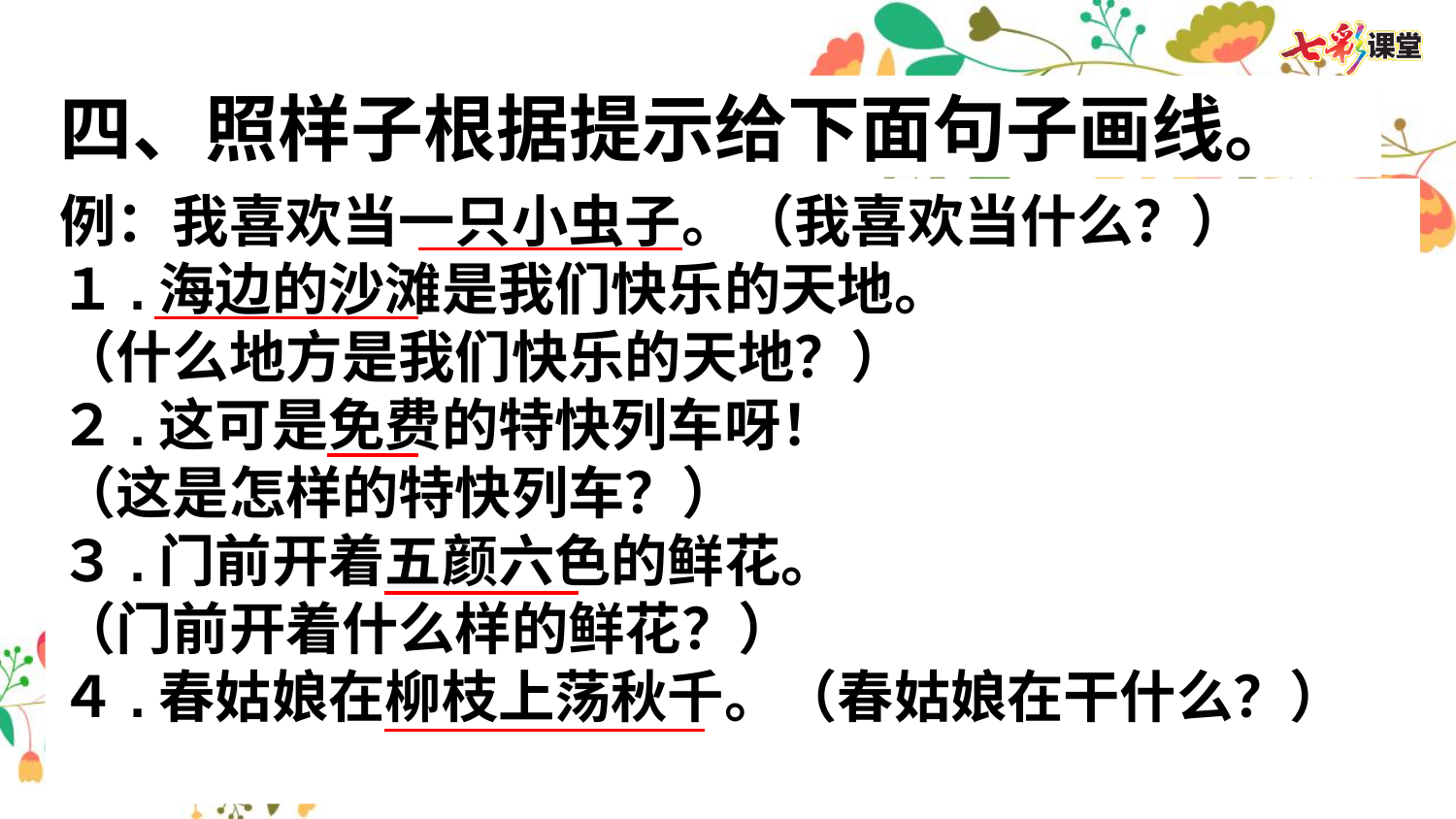

四、照样子根据提示给下面句子画线。
例：我喜欢当一只小虫子。（我喜欢当什么？）
１.海边的沙滩是我们快乐的天地。
（什么地方是我们快乐的天地？）
２.这可是免费的特快列车呀！
（这是怎样的特快列车？）
３.门前开着五颜六色的鲜花。
（门前开着什么样的鲜花？）
４.春姑娘在柳枝上荡秋千。（春姑娘在干什么？）